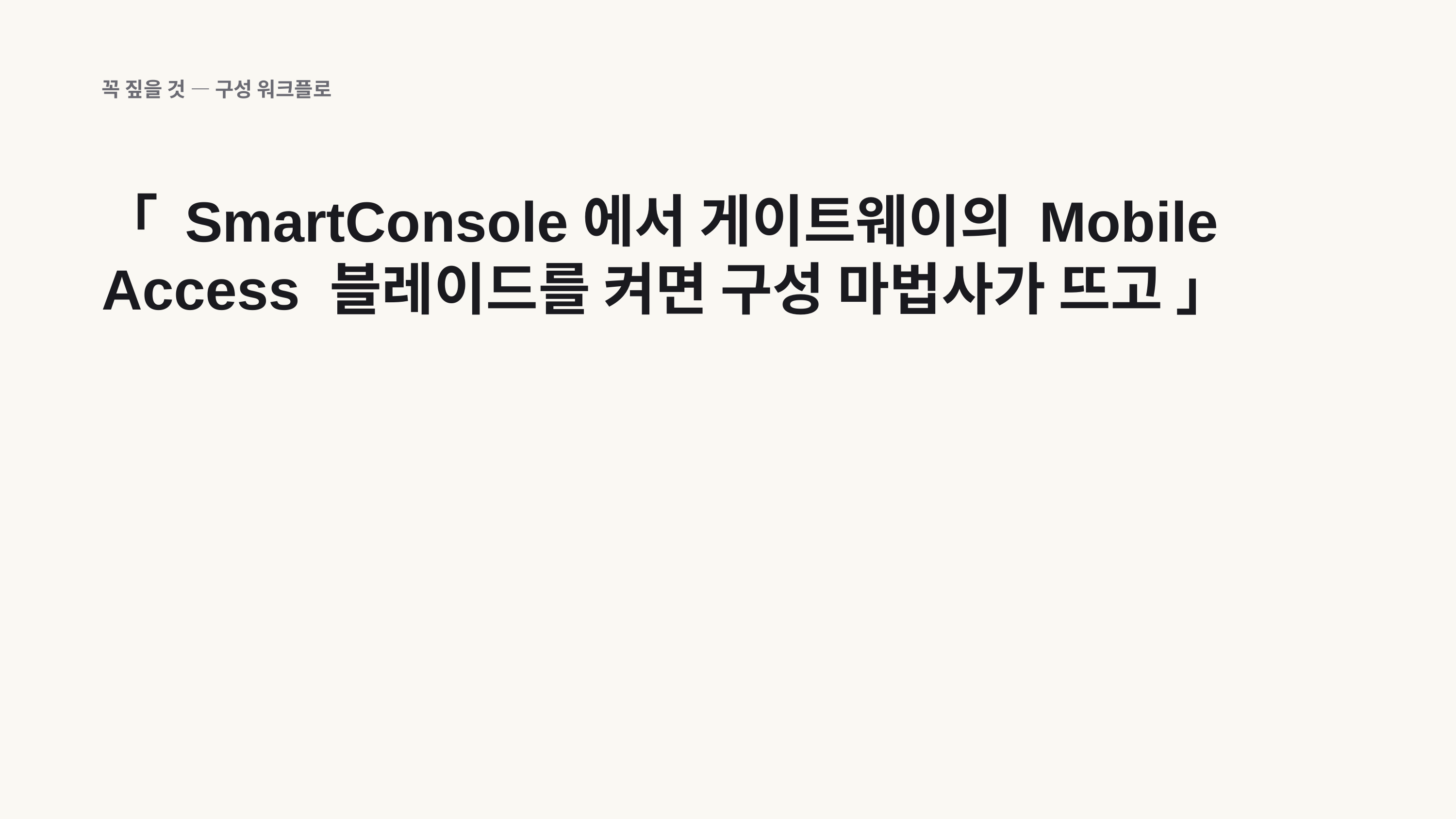

꼭 짚을 것 — 구성 워크플로
「 SmartConsole에서 게이트웨이의 Mobile Access 블레이드를 켜면 구성 마법사가 뜨고 」